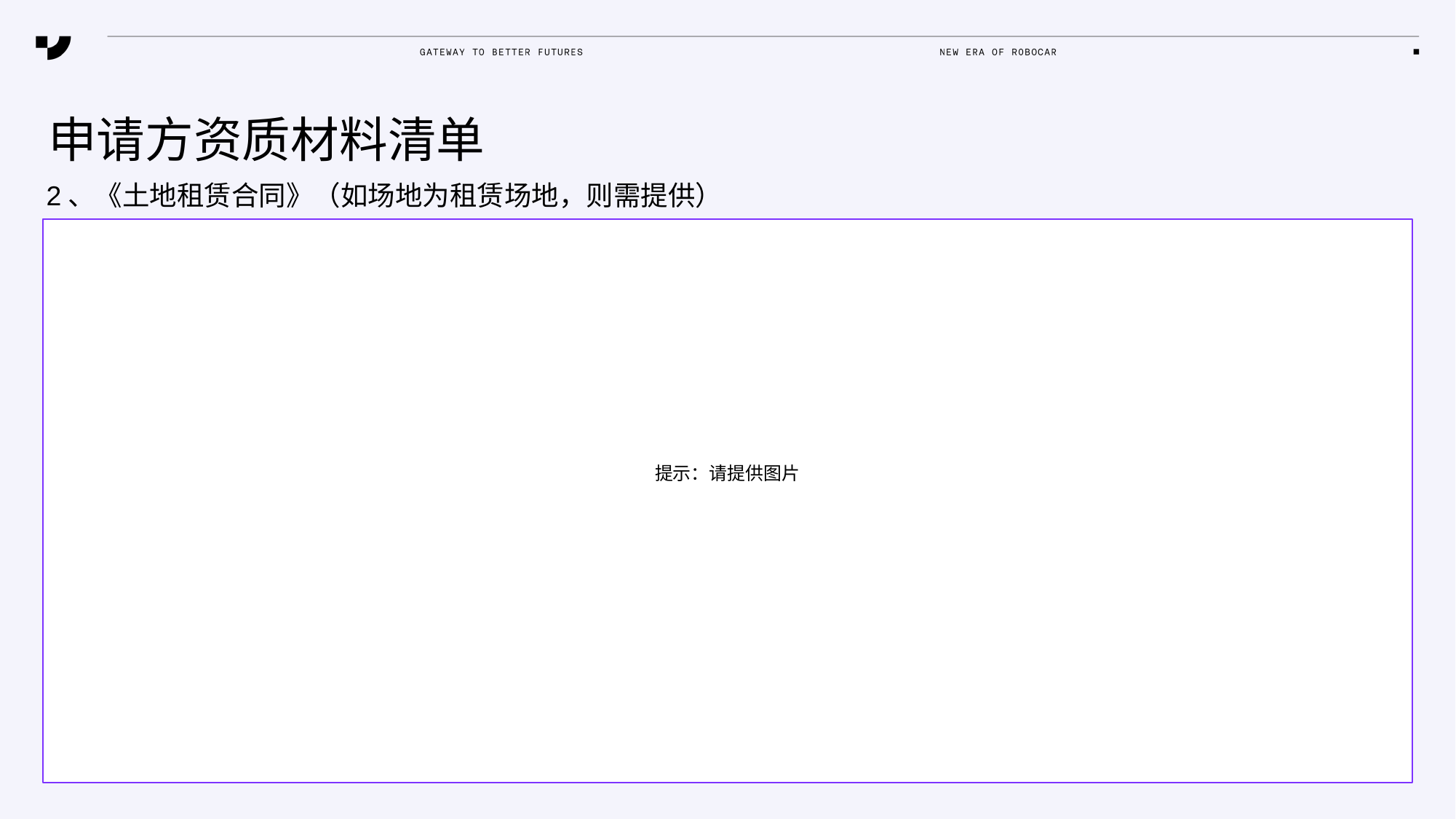

申请方资质材料清单
2、《土地租赁合同》（如场地为租赁场地，则需提供）

提示：请提供图片